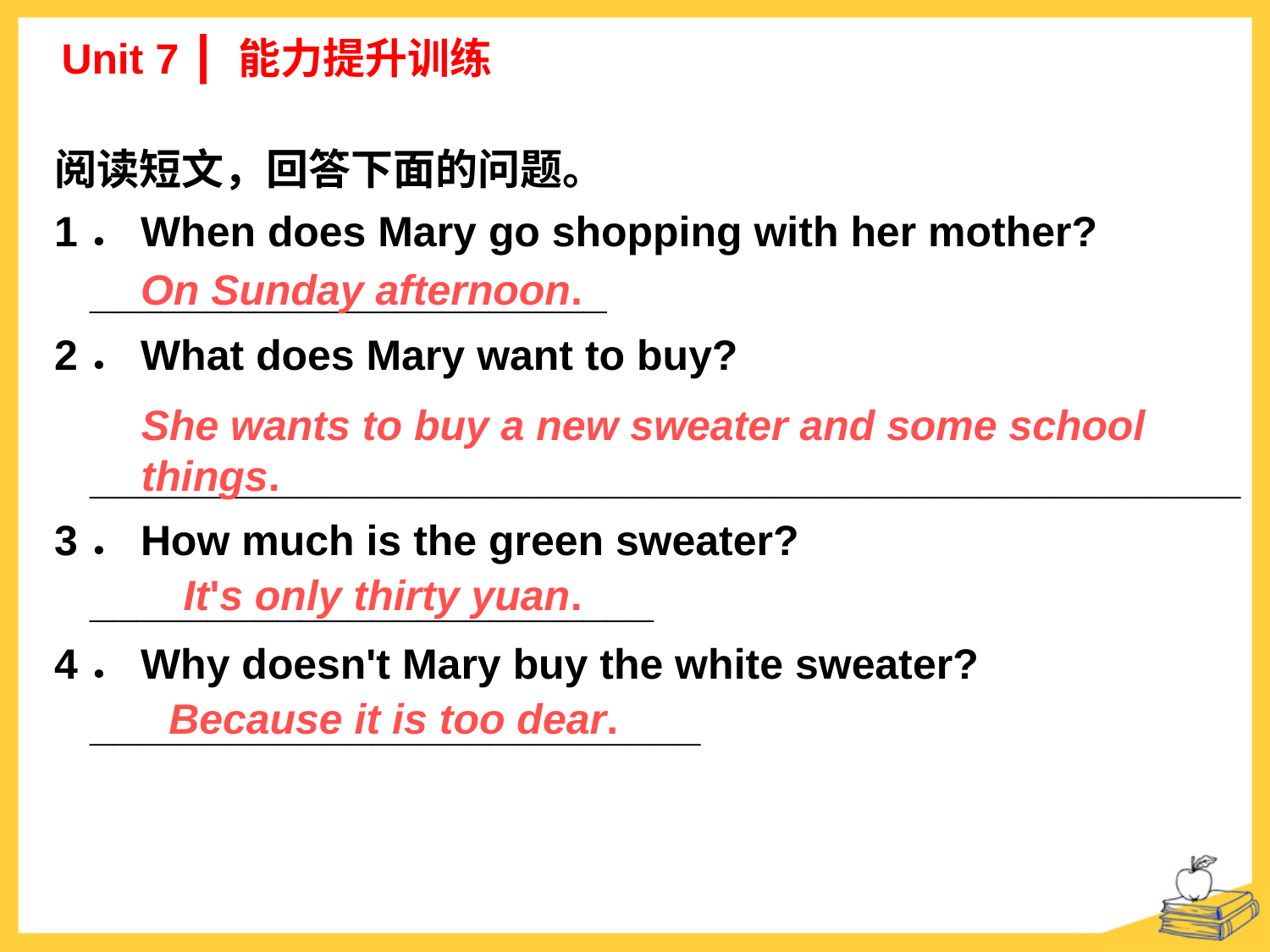

Unit 7 ┃ 能力提升训练
阅读短文，回答下面的问题。
1．When does Mary go shopping with her mother?
   ______________________
2．What does Mary want to buy?

   _________________________________________________
3．How much is the green sweater?
   ________________________
4．Why doesn't Mary buy the white sweater?
   __________________________
On Sunday afternoon.
She wants to buy a new sweater and some school
things.
It's only thirty yuan.
Because it is too dear.